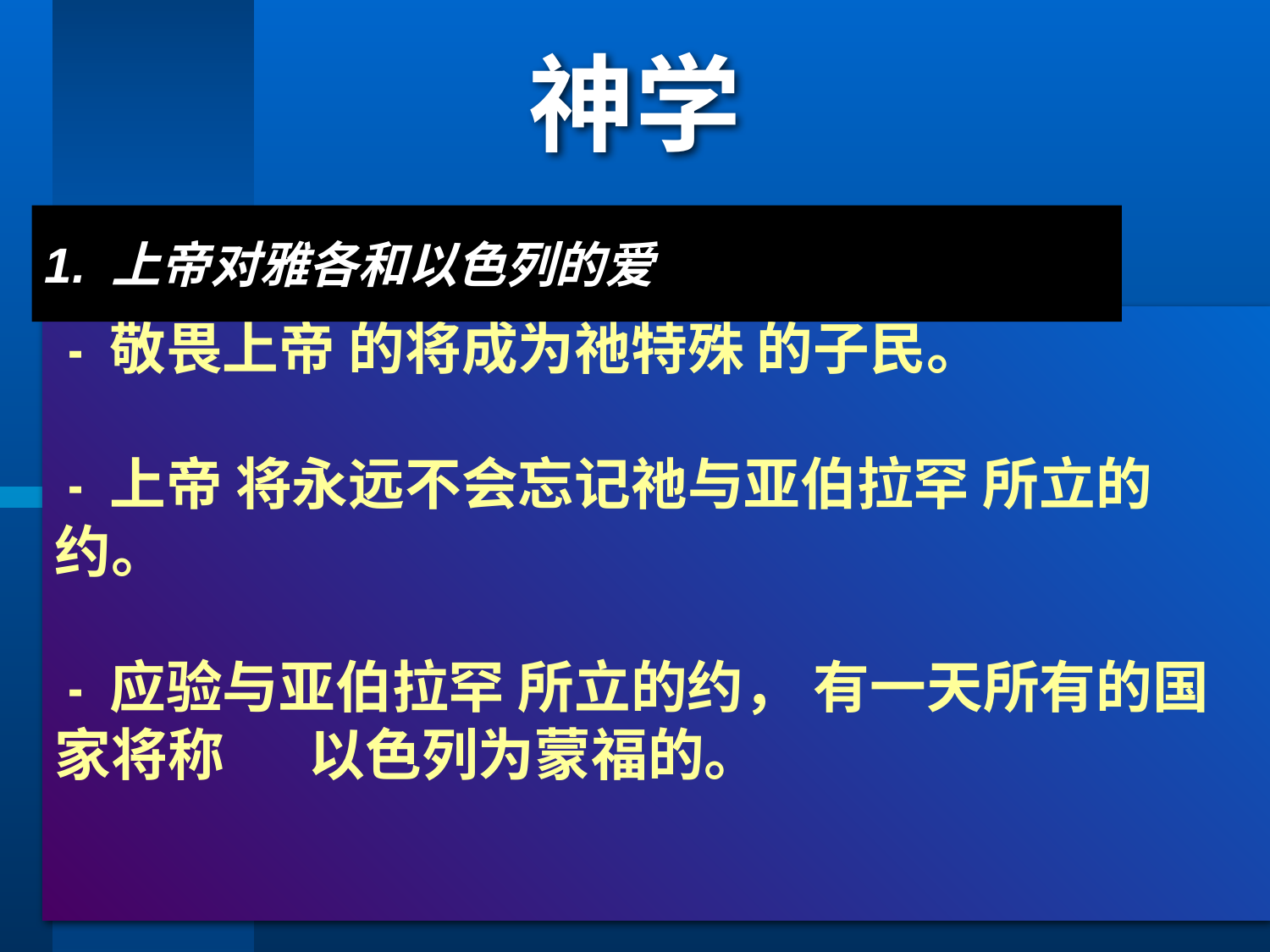

神学
# 1. 上帝对雅各和以色列的爱
 - 敬畏上帝 的将成为祂特殊 的子民。

 - 上帝 将永远不会忘记祂与亚伯拉罕 所立的约。
 - 应验与亚伯拉罕 所立的约， 有一天所有的国家将称   	以色列为蒙福的。